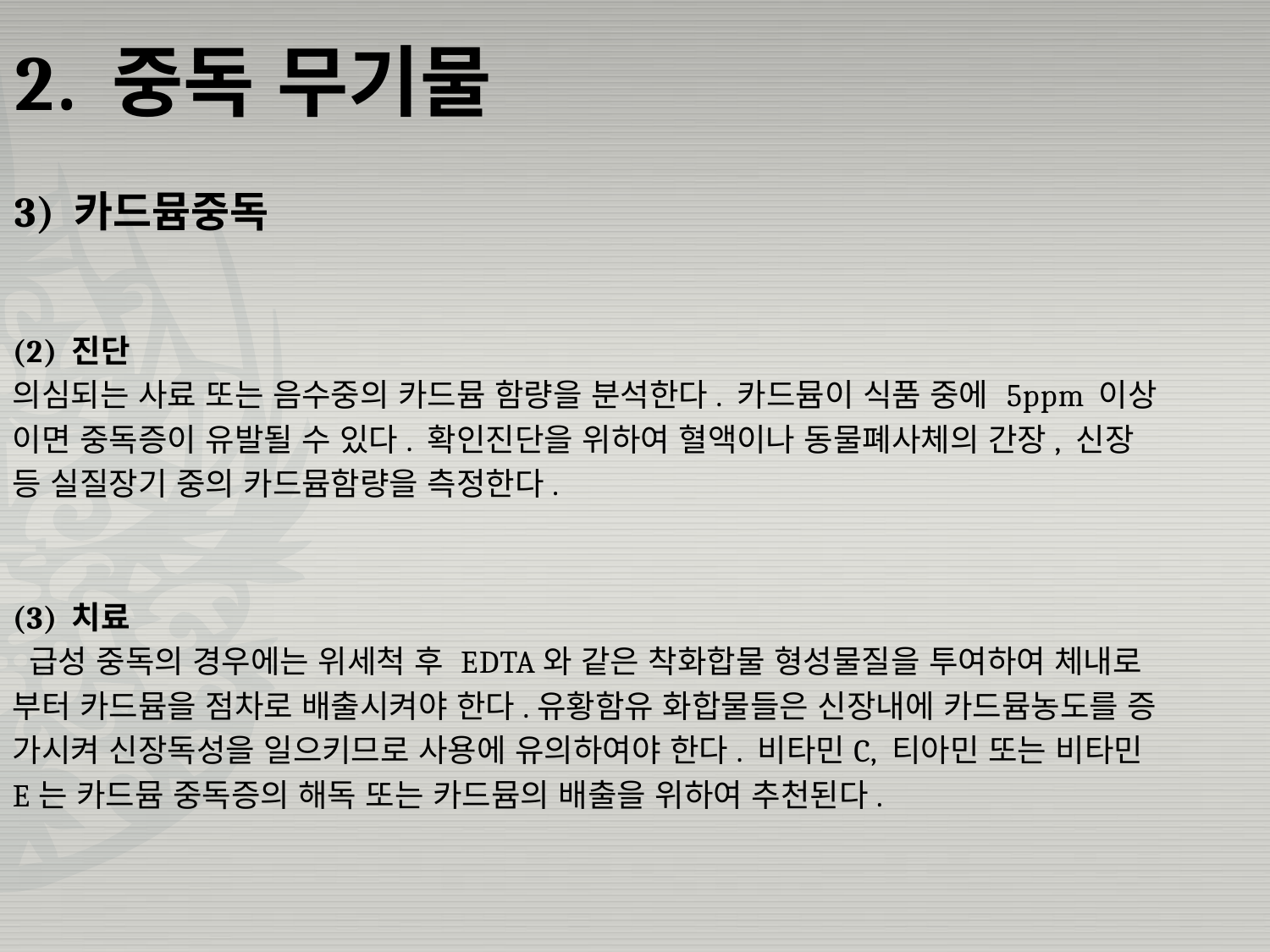

# 2. 중독 무기물
3) 카드뮴중독

(2) 진단
의심되는 사료 또는 음수중의 카드뮴 함량을 분석한다. 카드뮴이 식품 중에 5ppm 이상
이면 중독증이 유발될 수 있다. 확인진단을 위하여 혈액이나 동물폐사체의 간장, 신장
등 실질장기 중의 카드뮴함량을 측정한다.

(3) 치료
 급성 중독의 경우에는 위세척 후 EDTA와 같은 착화합물 형성물질을 투여하여 체내로
부터 카드뮴을 점차로 배출시켜야 한다.유황함유 화합물들은 신장내에 카드뮴농도를 증
가시켜 신장독성을 일으키므로 사용에 유의하여야 한다. 비타민C, 티아민 또는 비타민
E는 카드뮴 중독증의 해독 또는 카드뮴의 배출을 위하여 추천된다.